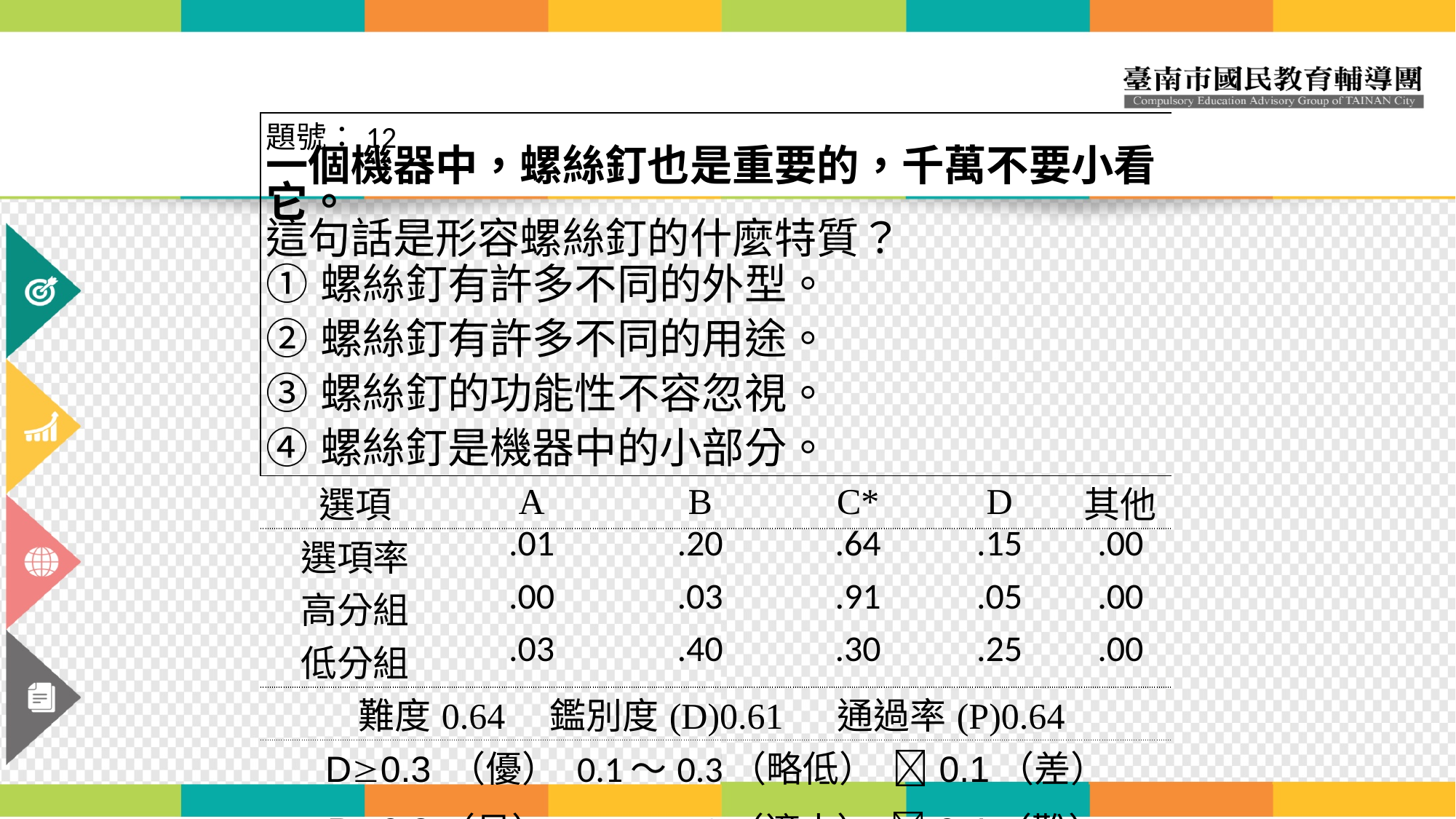

| 題號：12 一個機器中，螺絲釘也是重要的，千萬不要小看它。 這句話是形容螺絲釘的什麼特質？ ①螺絲釘有許多不同的外型。 ②螺絲釘有許多不同的用途。 ③螺絲釘的功能性不容忽視。 ④螺絲釘是機器中的小部分。 |  |  |  |  |  |
| --- | --- | --- | --- | --- | --- |
| 選項 | A | B | C\* | D | 其他 |
| 選項率 | .01 | .20 | .64 | .15 | .00 |
| 高分組 | .00 | .03 | .91 | .05 | .00 |
| 低分組 | .03 | .40 | .30 | .25 | .00 |
| 難度0.64 鑑別度(D)0.61 通過率(P)0.64 |  |  |  |  |  |
| D≥0.3 （優） 0.1～0.3（略低） ≤0.1（差） P≥0.8（易） 0.4～0.8（適中） ≤0.4（難） |  |  |  |  |  |